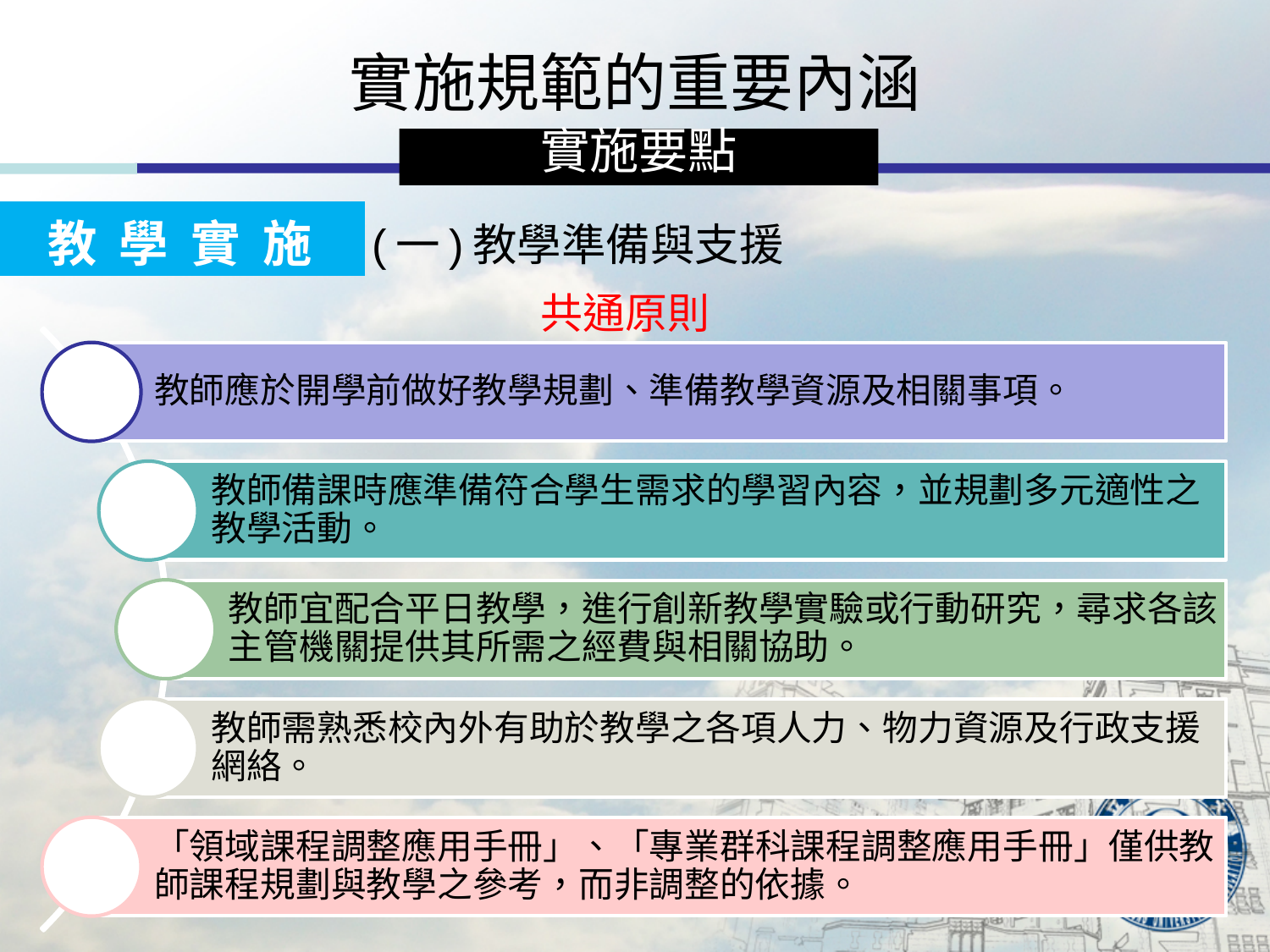

實施規範的重要內涵
實施要點

課  程  發  展
教  學  實  施

# (一)教學準備與支援
共通原則
教師應於開學前做好教學規劃、準備教學資源及相關事項。
教師備課時應準備符合學生需求的學習內容，並規劃多元適性之教學活動。
教師宜配合平日教學，進行創新教學實驗或行動研究，尋求各該主管機關提供其所需之經費與相關協助。
教師需熟悉校內外有助於教學之各項人力、物力資源及行政支援網絡。
「領域課程調整應用手冊」、「專業群科課程調整應用手冊」僅供教師課程規劃與教學之參考，而非調整的依據。